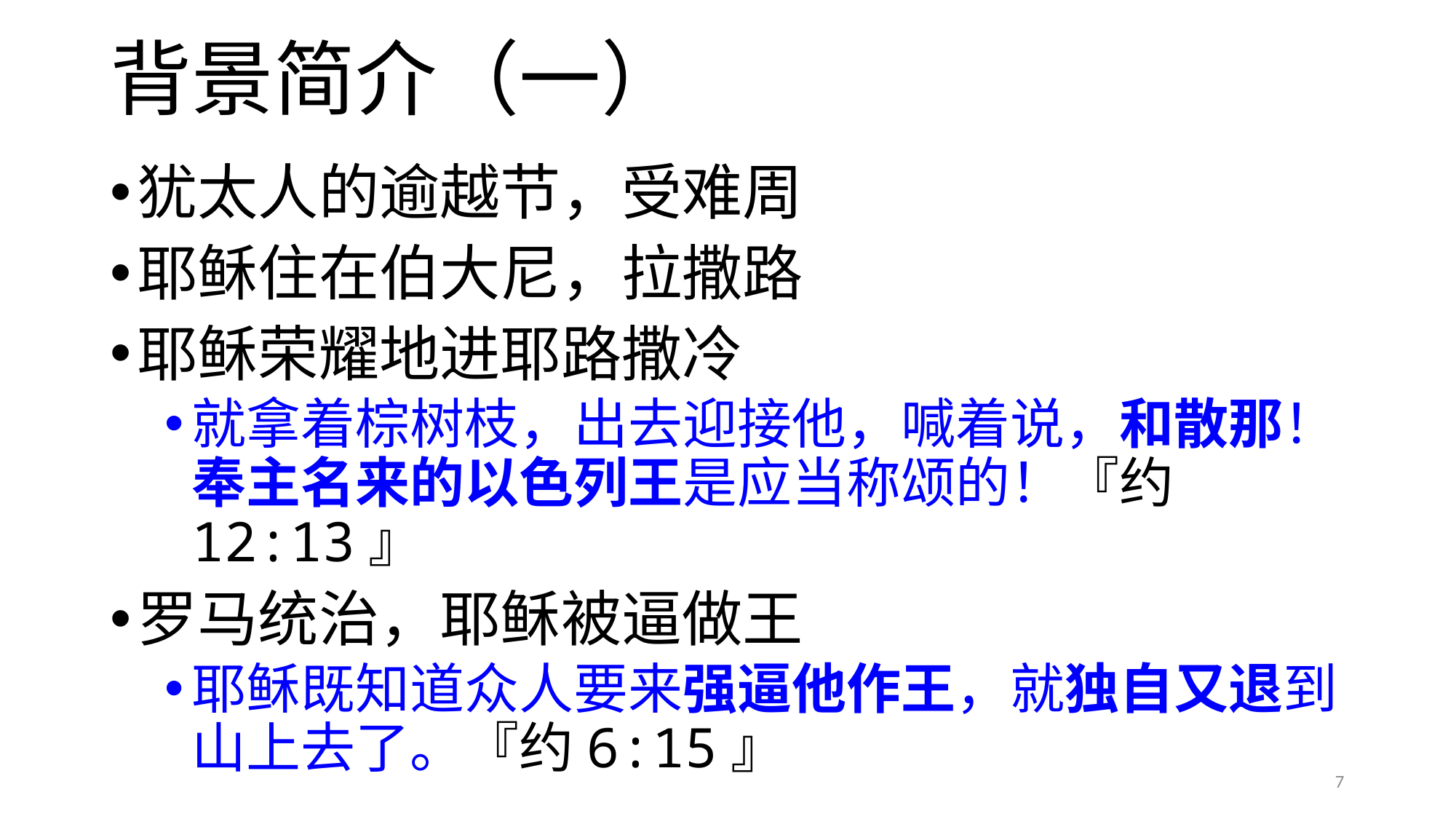

# 背景简介（一）
犹太人的逾越节，受难周
耶稣住在伯大尼，拉撒路
耶稣荣耀地进耶路撒冷
就拿着棕树枝，出去迎接他，喊着说，和散那！奉主名来的以色列王是应当称颂的！『约12:13』
罗马统治，耶稣被逼做王
耶稣既知道众人要来强逼他作王，就独自又退到山上去了。『约6:15』
7